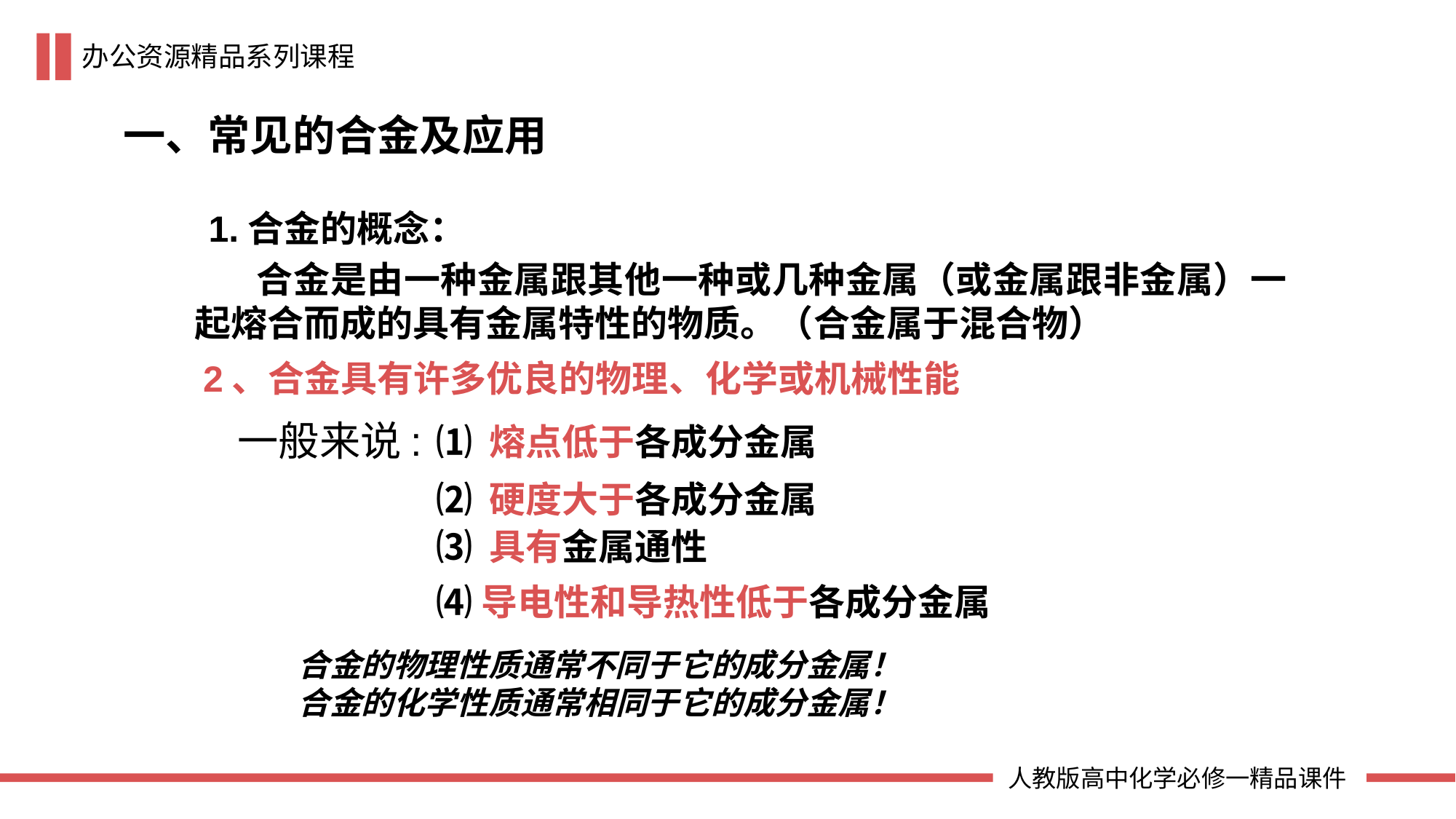

一、常见的合金及应用
1.合金的概念：
       合金是由一种金属跟其他一种或几种金属（或金属跟非金属）一起熔合而成的具有金属特性的物质。（合金属于混合物）
2、合金具有许多优良的物理、化学或机械性能
一般来说:
⑴ 熔点低于各成分金属
⑵ 硬度大于各成分金属
⑶ 具有金属通性
⑷导电性和导热性低于各成分金属
合金的物理性质通常不同于它的成分金属！
合金的化学性质通常相同于它的成分金属！